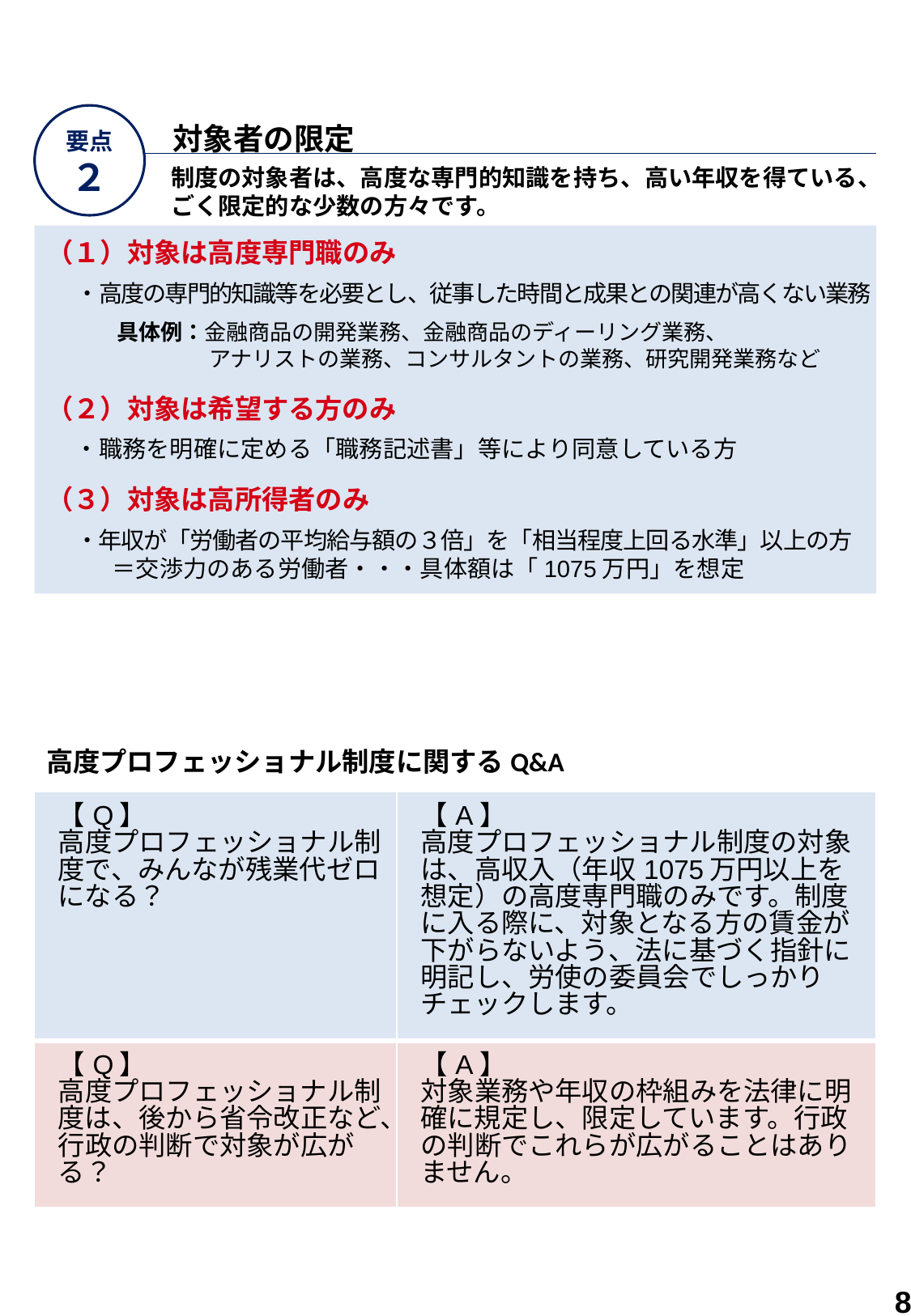

要点
２
対象者の限定
制度の対象者は、高度な専門的知識を持ち、高い年収を得ている、ごく限定的な少数の方々です。
（１）対象は高度専門職のみ
・高度の専門的知識等を必要とし、従事した時間と成果との関連が高くない業務
   具体例：金融商品の開発業務、金融商品のディーリング業務、
   アナリストの業務、コンサルタントの業務、研究開発業務など
（２）対象は希望する方のみ
・職務を明確に定める「職務記述書」等により同意している方
（３）対象は高所得者のみ
・年収が「労働者の平均給与額の３倍」を「相当程度上回る水準」以上の方
＝交渉力のある労働者・・・具体額は「1075万円」を想定

高度プロフェッショナル制度に関するQ&A
| 【Q】 高度プロフェッショナル制度で、みんなが残業代ゼロになる？ | 【A】 高度プロフェッショナル制度の対象は、高収入（年収1075万円以上を想定）の高度専門職のみです。制度に入る際に、対象となる方の賃金が下がらないよう、法に基づく指針に明記し、労使の委員会でしっかりチェックします。 |
| --- | --- |
| 【Q】 高度プロフェッショナル制度は、後から省令改正など、行政の判断で対象が広がる？ | 【A】 対象業務や年収の枠組みを法律に明確に規定し、限定しています。行政の判断でこれらが広がることはありません。 |

### Chart

| Category |
|---|
8